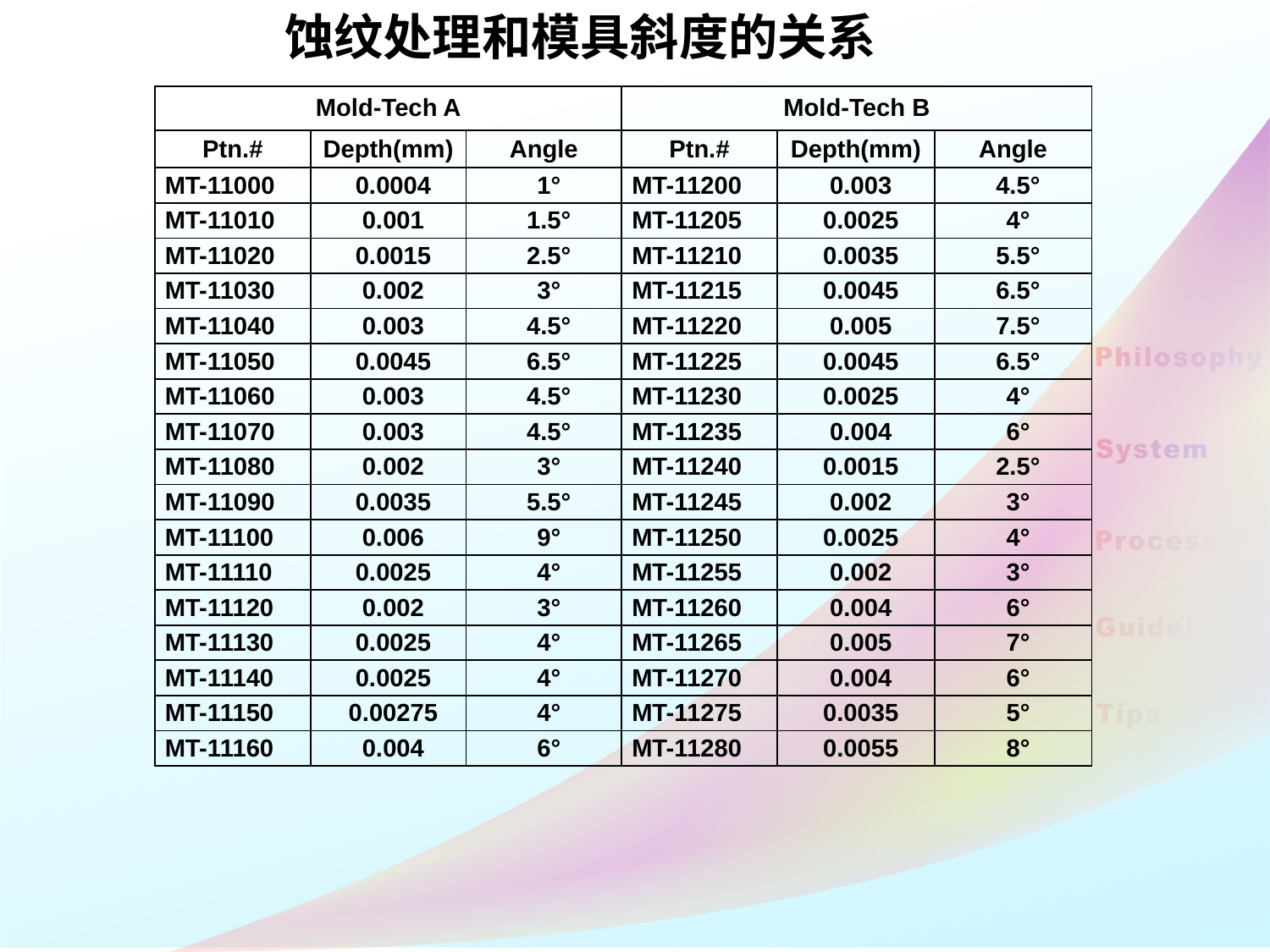

蚀纹处理和模具斜度的关系
| Mold-Tech A |  |  | Mold-Tech B |  |  |
| --- | --- | --- | --- | --- | --- |
| Ptn.# | Depth(mm) | Angle | Ptn.# | Depth(mm) | Angle |
| MT-11000 | 0.0004 | 1° | MT-11200 | 0.003 | 4.5° |
| MT-11010 | 0.001 | 1.5° | MT-11205 | 0.0025 | 4° |
| MT-11020 | 0.0015 | 2.5° | MT-11210 | 0.0035 | 5.5° |
| MT-11030 | 0.002 | 3° | MT-11215 | 0.0045 | 6.5° |
| MT-11040 | 0.003 | 4.5° | MT-11220 | 0.005 | 7.5° |
| MT-11050 | 0.0045 | 6.5° | MT-11225 | 0.0045 | 6.5° |
| MT-11060 | 0.003 | 4.5° | MT-11230 | 0.0025 | 4° |
| MT-11070 | 0.003 | 4.5° | MT-11235 | 0.004 | 6° |
| MT-11080 | 0.002 | 3° | MT-11240 | 0.0015 | 2.5° |
| MT-11090 | 0.0035 | 5.5° | MT-11245 | 0.002 | 3° |
| MT-11100 | 0.006 | 9° | MT-11250 | 0.0025 | 4° |
| MT-11110 | 0.0025 | 4° | MT-11255 | 0.002 | 3° |
| MT-11120 | 0.002 | 3° | MT-11260 | 0.004 | 6° |
| MT-11130 | 0.0025 | 4° | MT-11265 | 0.005 | 7° |
| MT-11140 | 0.0025 | 4° | MT-11270 | 0.004 | 6° |
| MT-11150 | 0.00275 | 4° | MT-11275 | 0.0035 | 5° |
| MT-11160 | 0.004 | 6° | MT-11280 | 0.0055 | 8° |